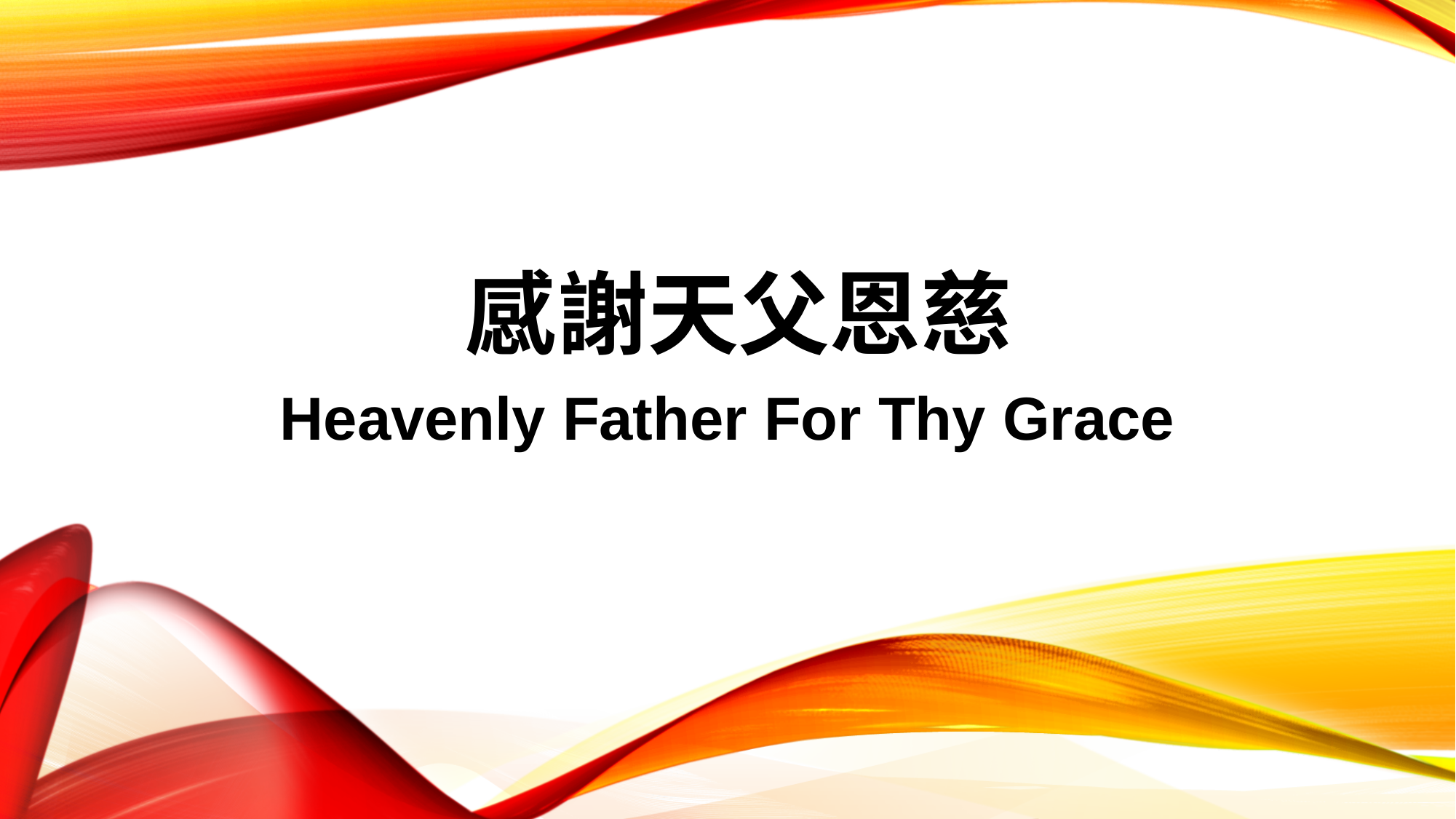

# 感謝天父恩慈
Heavenly Father For Thy Grace